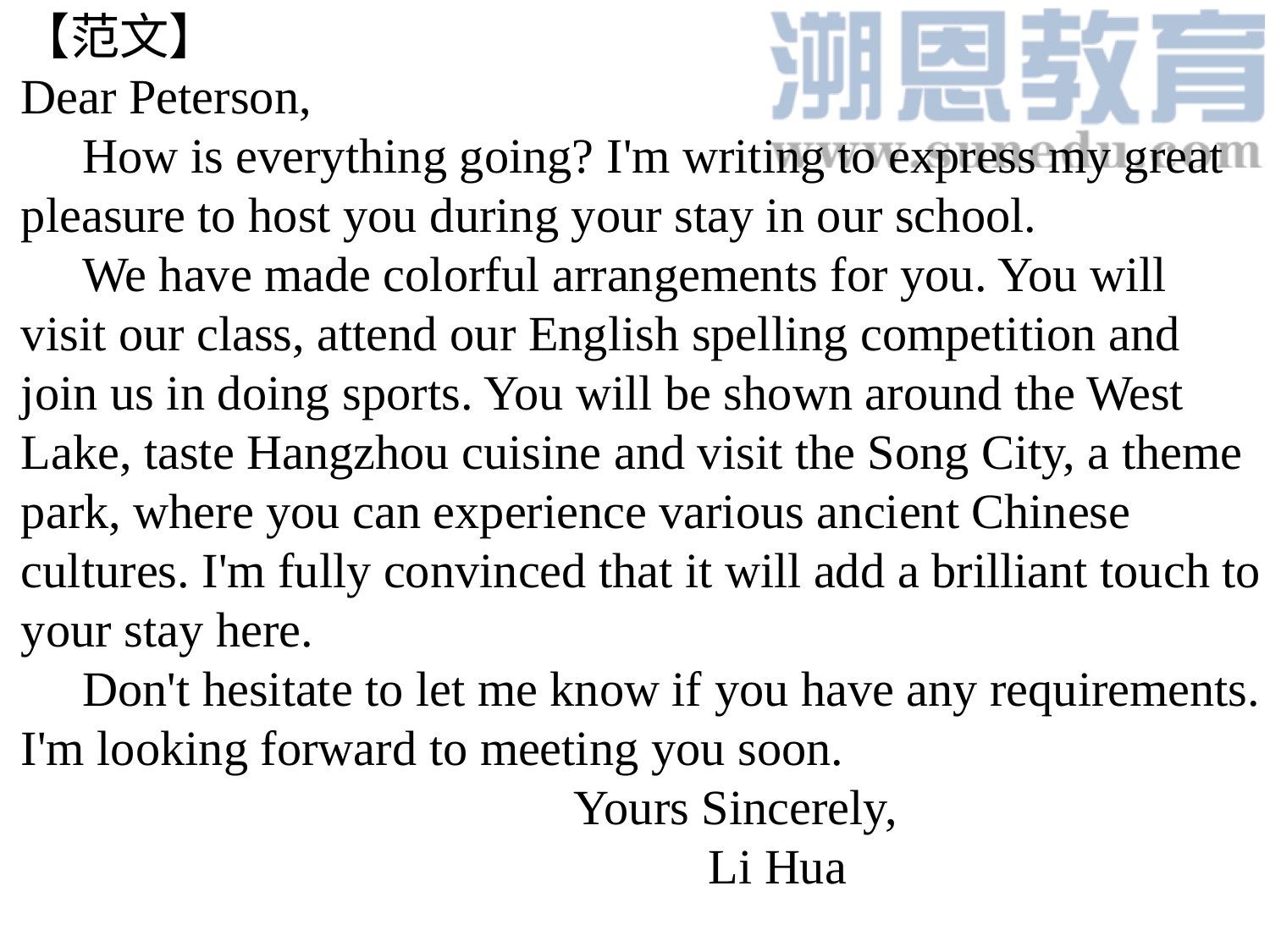

【范文】
Dear Peterson,
     How is everything going? I'm writing to express my great pleasure to host you during your stay in our school.
     We have made colorful arrangements for you. You will visit our class, attend our English spelling competition and join us in doing sports. You will be shown around the West Lake, taste Hangzhou cuisine and visit the Song City, a theme park, where you can experience various ancient Chinese cultures. I'm fully convinced that it will add a brilliant touch to your stay here.
     Don't hesitate to let me know if you have any requirements. I'm looking forward to meeting you soon.
                                             Yours Sincerely,
                                                        Li Hua